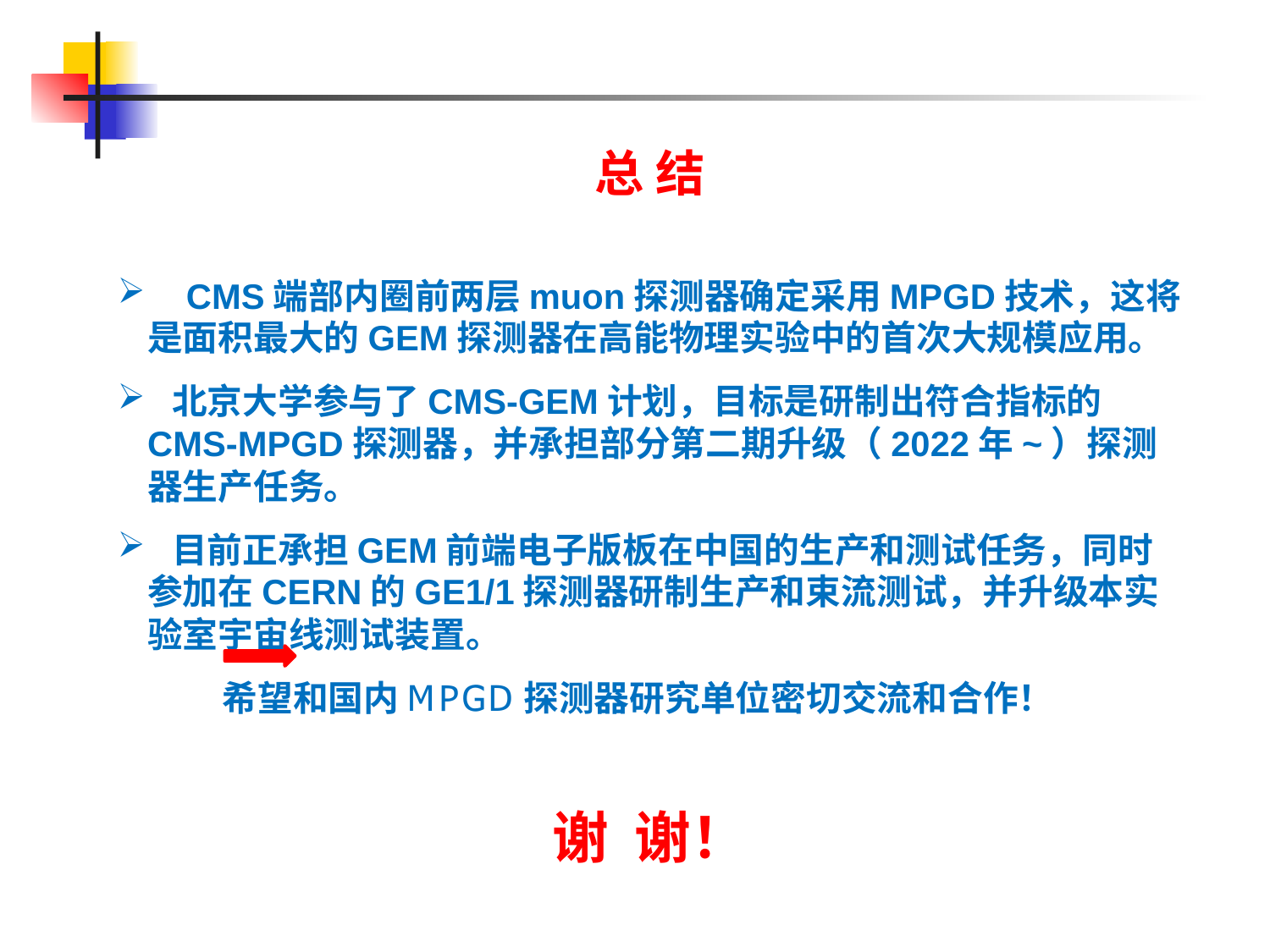

总 结

    CMS端部内圈前两层muon探测器确定采用MPGD技术，这将是面积最大的GEM探测器在高能物理实验中的首次大规模应用。
  北京大学参与了CMS-GEM计划，目标是研制出符合指标的CMS-MPGD探测器，并承担部分第二期升级（2022年~）探测器生产任务。
  目前正承担GEM前端电子版板在中国的生产和测试任务，同时参加在CERN的GE1/1探测器研制生产和束流测试，并升级本实验室宇宙线测试装置。
            希望和国内MPGD探测器研究单位密切交流和合作！

谢  谢！